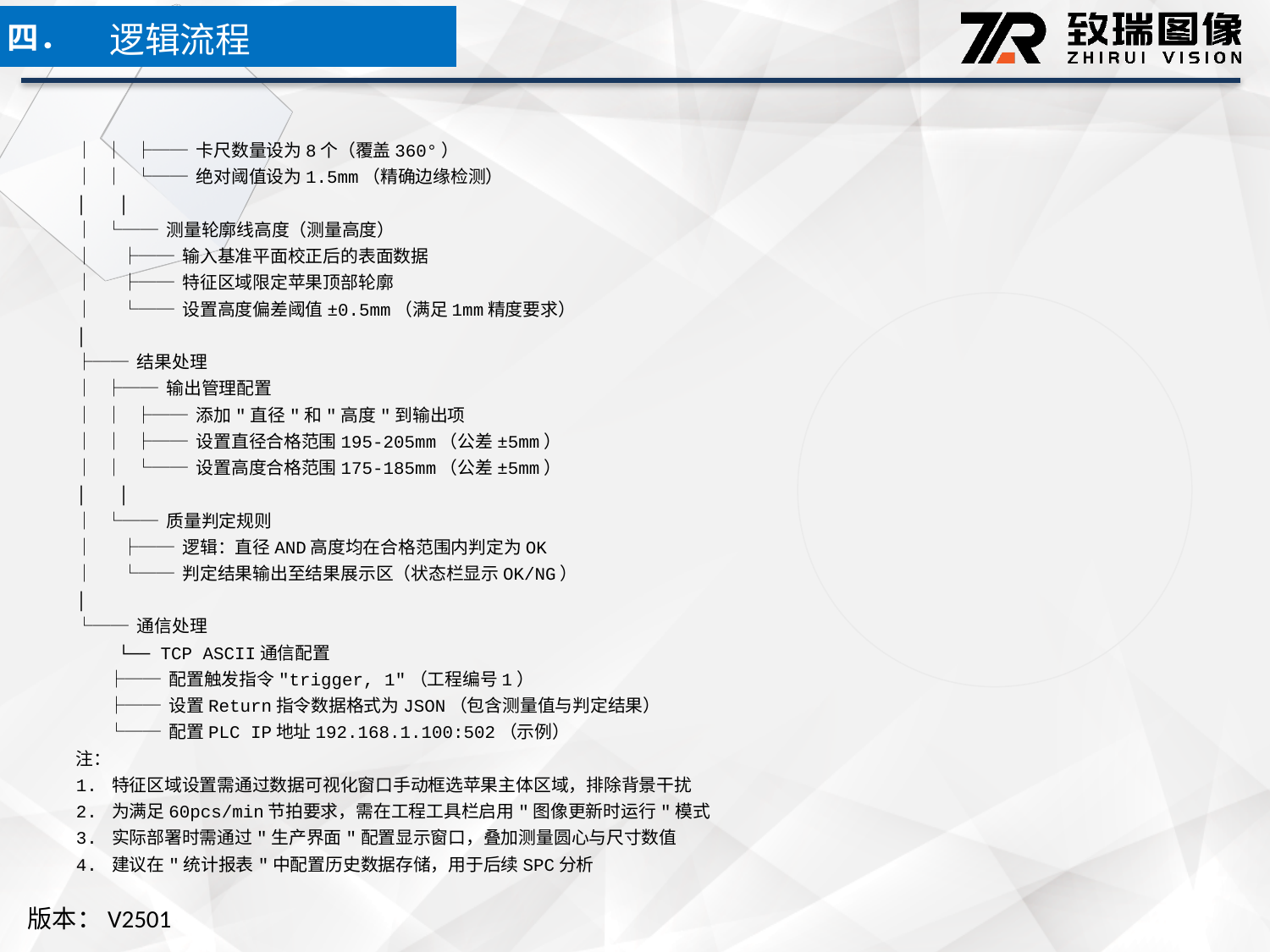

逻辑流程
四．

│   │   ├── 卡尺数量设为8个（覆盖360°）
│   │   └── 绝对阈值设为1.5mm（精确边缘检测）
│   │
│   └── 测量轮廓线高度（测量高度）
│       ├── 输入基准平面校正后的表面数据
│       ├── 特征区域限定苹果顶部轮廓
│       └── 设置高度偏差阈值±0.5mm（满足1mm精度要求）
│
├── 结果处理
│   ├── 输出管理配置
│   │   ├── 添加"直径"和"高度"到输出项
│   │   ├── 设置直径合格范围195-205mm（公差±5mm）
│   │   └── 设置高度合格范围175-185mm（公差±5mm）
│   │
│   └── 质量判定规则
│       ├── 逻辑：直径AND高度均在合格范围内判定为OK
│       └── 判定结果输出至结果展示区（状态栏显示OK/NG）
│
└── 通信处理
    └── TCP ASCII通信配置
        ├── 配置触发指令"trigger, 1"（工程编号1）
        ├── 设置Return指令数据格式为JSON（包含测量值与判定结果）
        └── 配置PLC IP地址192.168.1.100:502（示例）
注：
1. 特征区域设置需通过数据可视化窗口手动框选苹果主体区域，排除背景干扰
2. 为满足60pcs/min节拍要求，需在工程工具栏启用"图像更新时运行"模式
3. 实际部署时需通过"生产界面"配置显示窗口，叠加测量圆心与尺寸数值
4. 建议在"统计报表"中配置历史数据存储，用于后续SPC分析